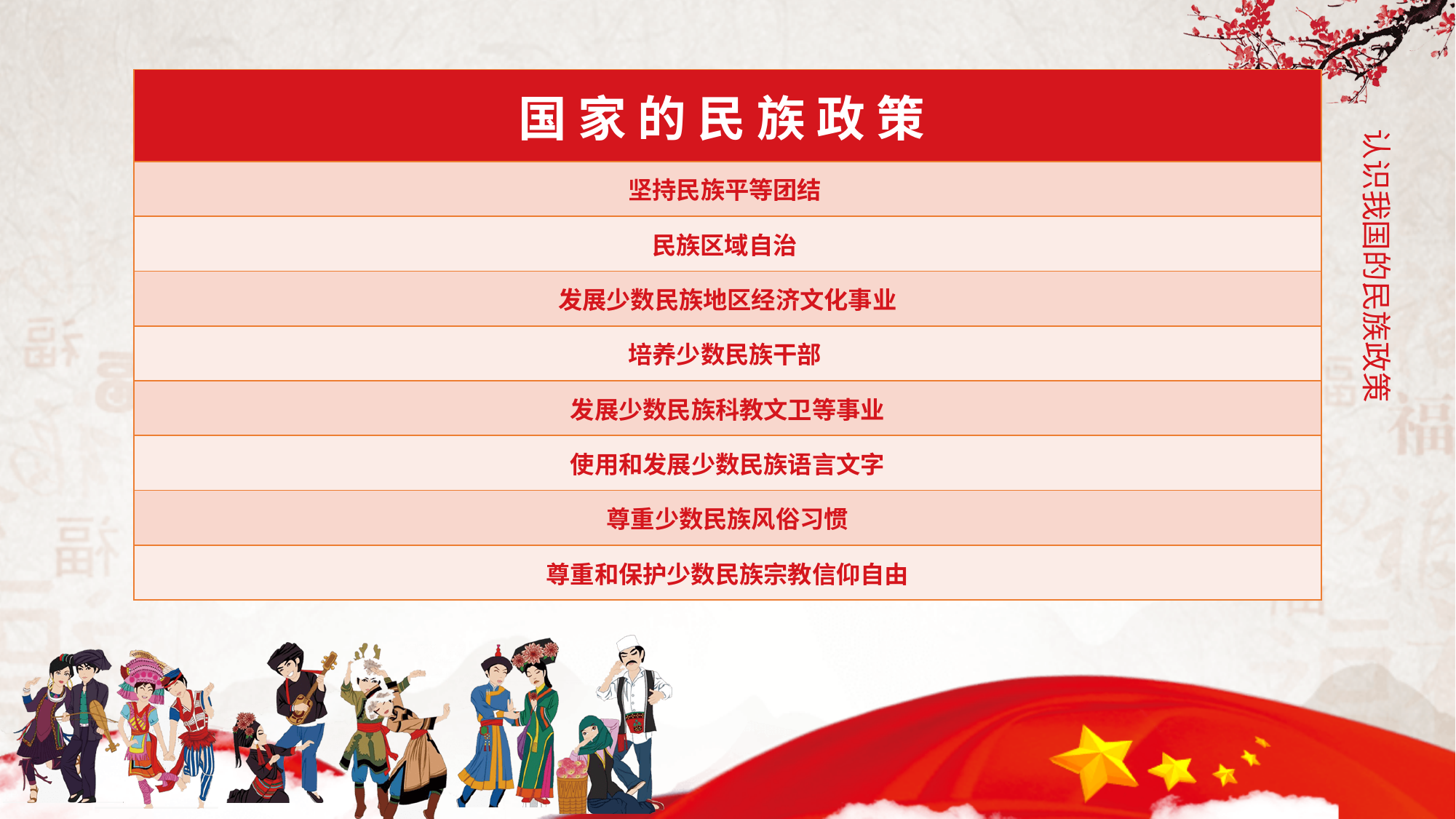

| 国 家 的 民 族 政 策 |
| --- |
| 坚持民族平等团结 |
| 民族区域自治 |
| 发展少数民族地区经济文化事业 |
| 培养少数民族干部 |
| 发展少数民族科教文卫等事业 |
| 使用和发展少数民族语言文字 |
| 尊重少数民族风俗习惯 |
| 尊重和保护少数民族宗教信仰自由 |
认识我国的民族政策